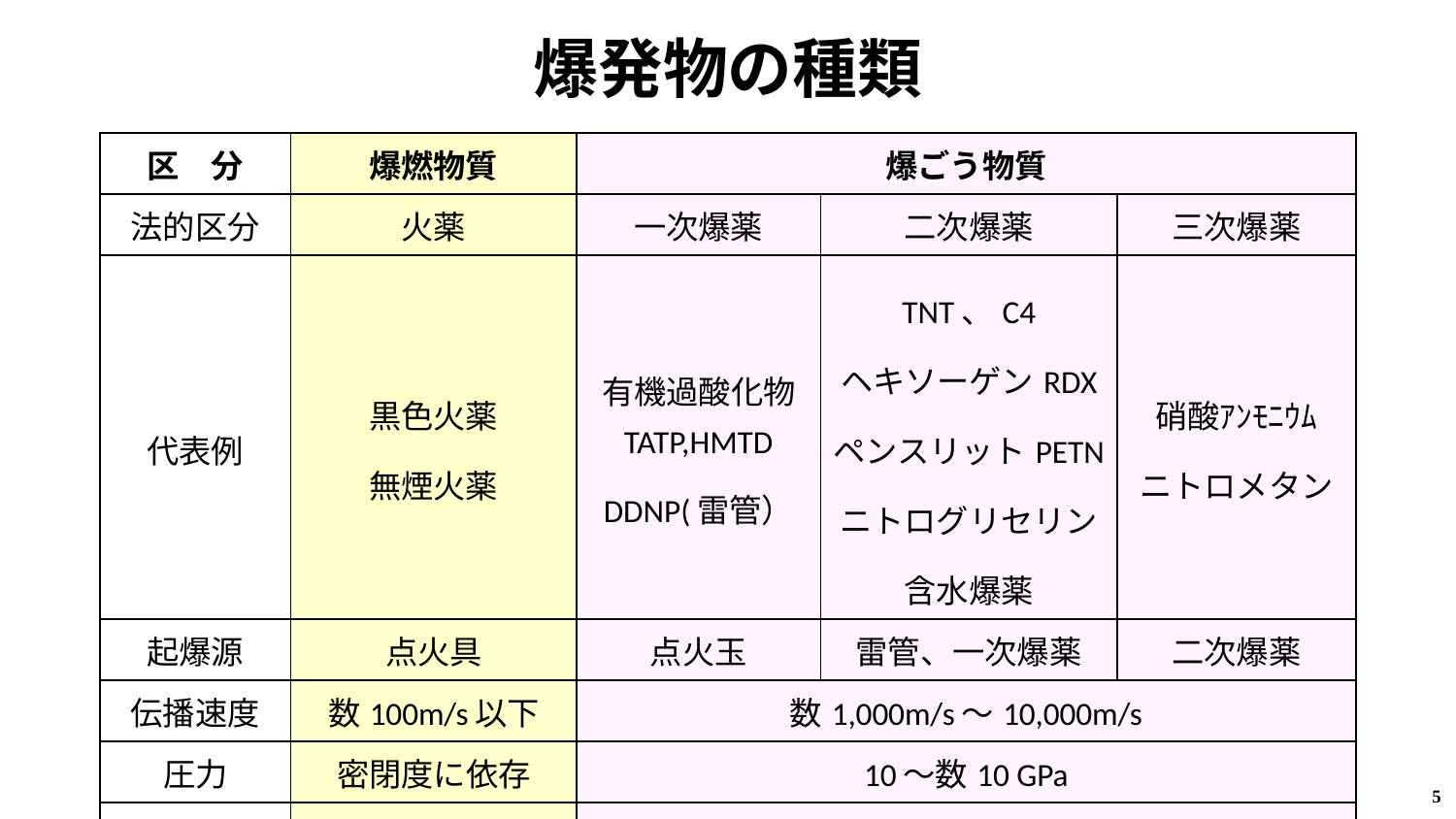

# 爆発物の種類
| 区　分 | 爆燃物質 | 爆ごう物質 |  |  |
| --- | --- | --- | --- | --- |
| 法的区分 | 火薬 | 一次爆薬 | 二次爆薬 | 三次爆薬 |
| 代表例 | 黒色火薬 無煙火薬 | 有機過酸化物 TATP,HMTD DDNP(雷管） | TNT、C4 ヘキソーゲンRDX ペンスリットPETN ニトログリセリン 含水爆薬 | 硝酸ｱﾝﾓﾆｳﾑ ニトロメタン |
| 起爆源 | 点火具 | 点火玉 | 雷管、一次爆薬 | 二次爆薬 |
| 伝播速度 | 数100m/s以下 | 数1,000m/s～10,000m/s |  |  |
| 圧力 | 密閉度に依存 | 10～数10 GPa |  |  |
| 用途 | 推進薬、発射薬 | 発破、地雷、榴弾、魚雷 |  |  |
5